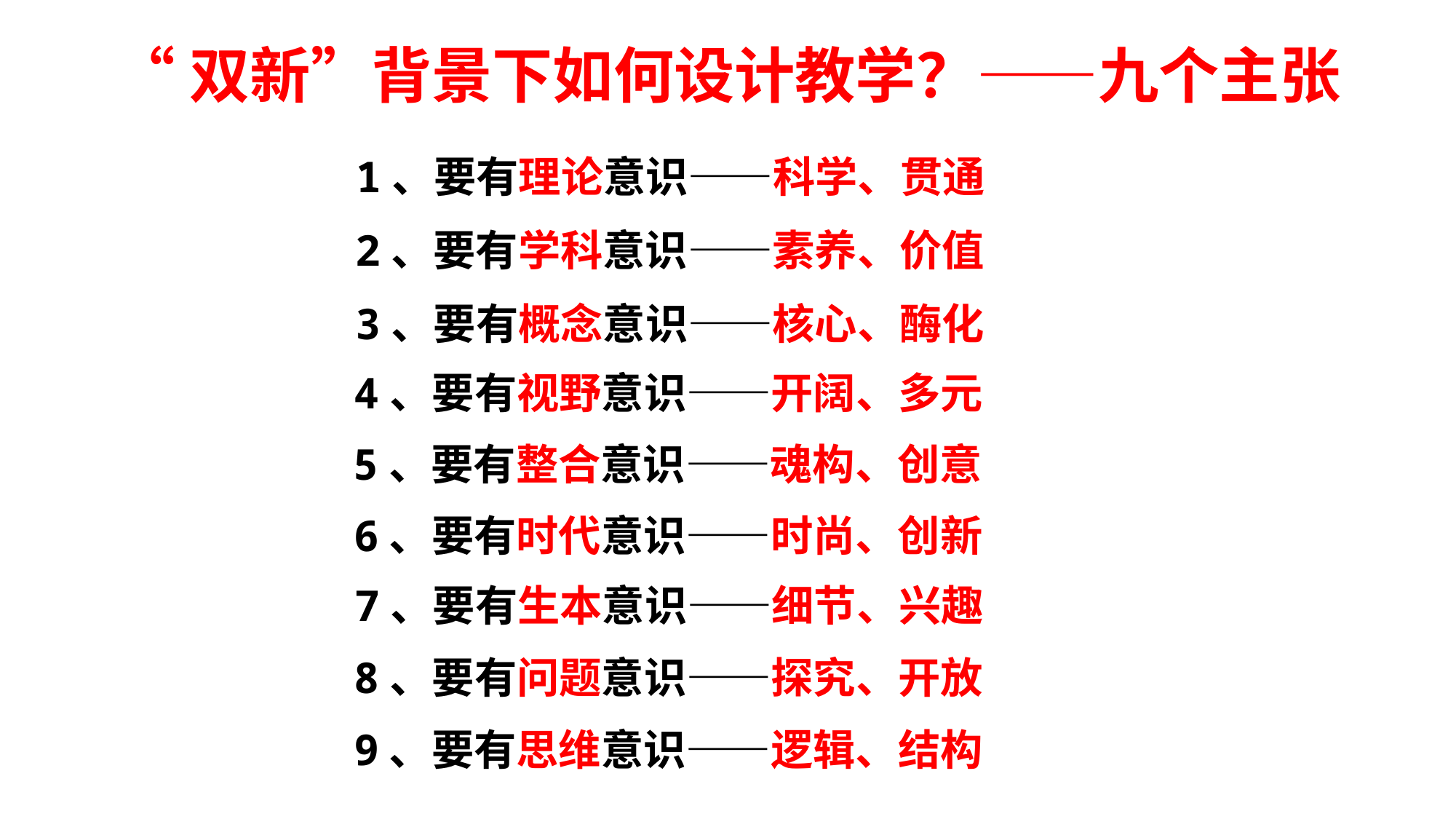

“双新”背景下如何设计教学？——九个主张
1、要有理论意识——科学、贯通
2、要有学科意识——素养、价值
3、要有概念意识——核心、酶化
4、要有视野意识——开阔、多元
5、要有整合意识——魂构、创意
6、要有时代意识——时尚、创新
7、要有生本意识——细节、兴趣
8、要有问题意识——探究、开放
9、要有思维意识——逻辑、结构